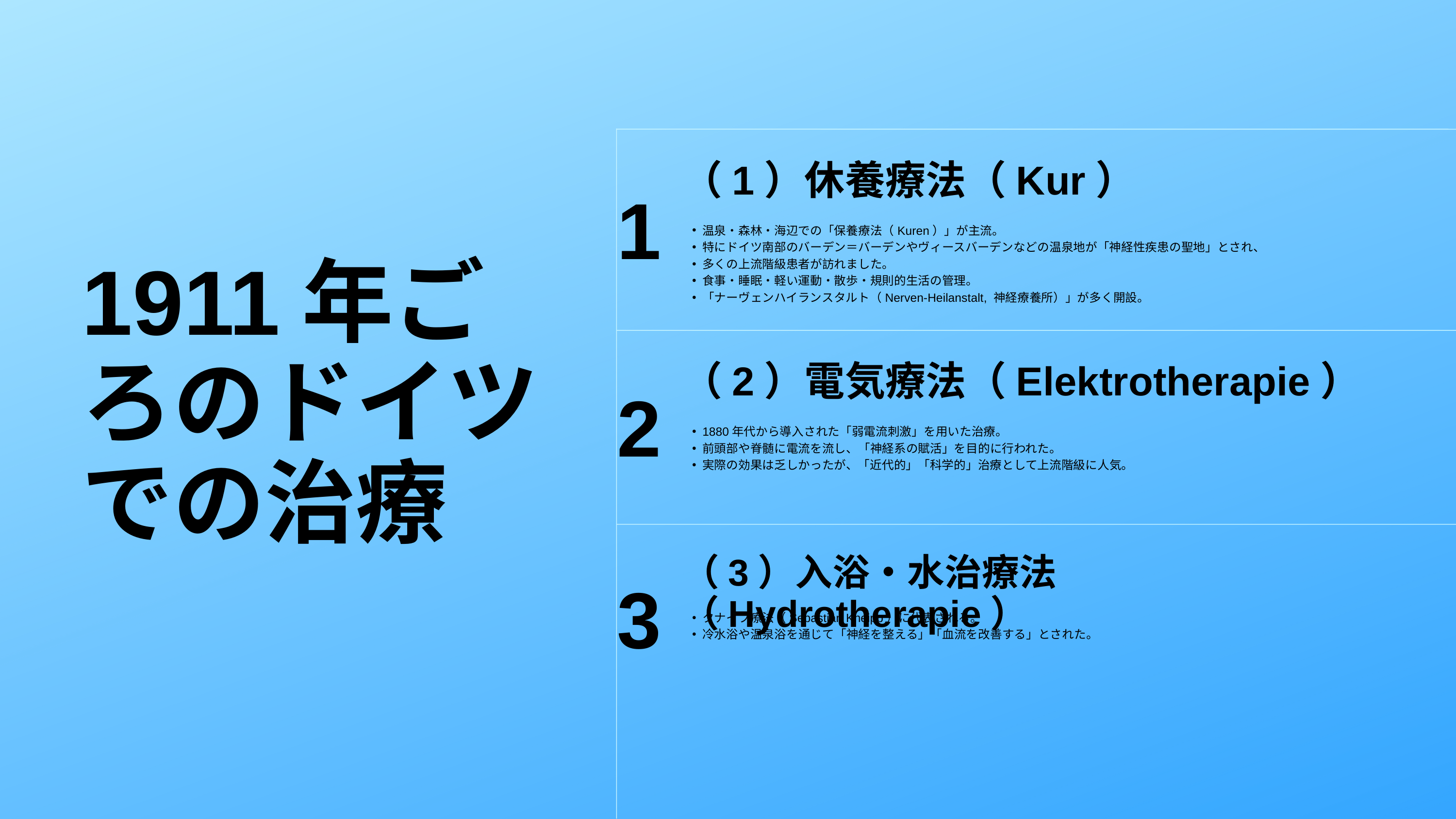

（1）休養療法（Kur）
温泉・森林・海辺での「保養療法（Kuren）」が主流。
特にドイツ南部のバーデン＝バーデンやヴィースバーデンなどの温泉地が「神経性疾患の聖地」とされ、
多くの上流階級患者が訪れました。
食事・睡眠・軽い運動・散歩・規則的生活の管理。
「ナーヴェンハイランスタルト（Nerven-Heilanstalt, 神経療養所）」が多く開設。
1
1911年ごろのドイツでの治療

（2）電気療法（Elektrotherapie）
1880年代から導入された「弱電流刺激」を用いた治療。
前頭部や脊髄に電流を流し、「神経系の賦活」を目的に行われた。
実際の効果は乏しかったが、「近代的」「科学的」治療として上流階級に人気。
2

（3）入浴・水治療法（Hydrotherapie）
クナイプ療法（Sebastian Kneipp）に代表される。
冷水浴や温泉浴を通じて「神経を整える」「血流を改善する」とされた。
3